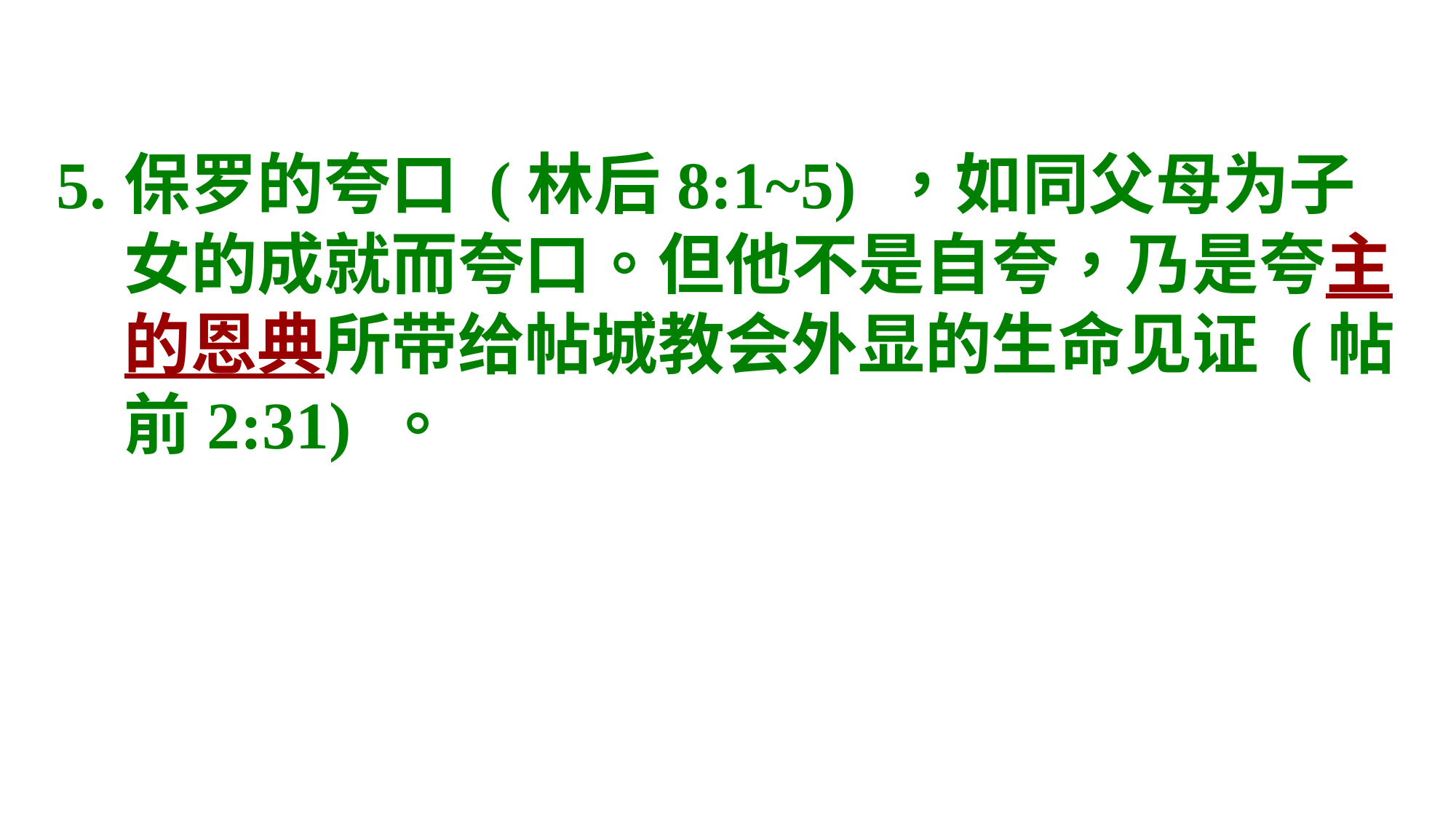

5.	保罗的夸口 (林后8:1~5) ，如同父母为子女的成就而夸口。但他不是自夸，乃是夸主的恩典所带给帖城教会外显的生命见证 (帖前2:31) 。